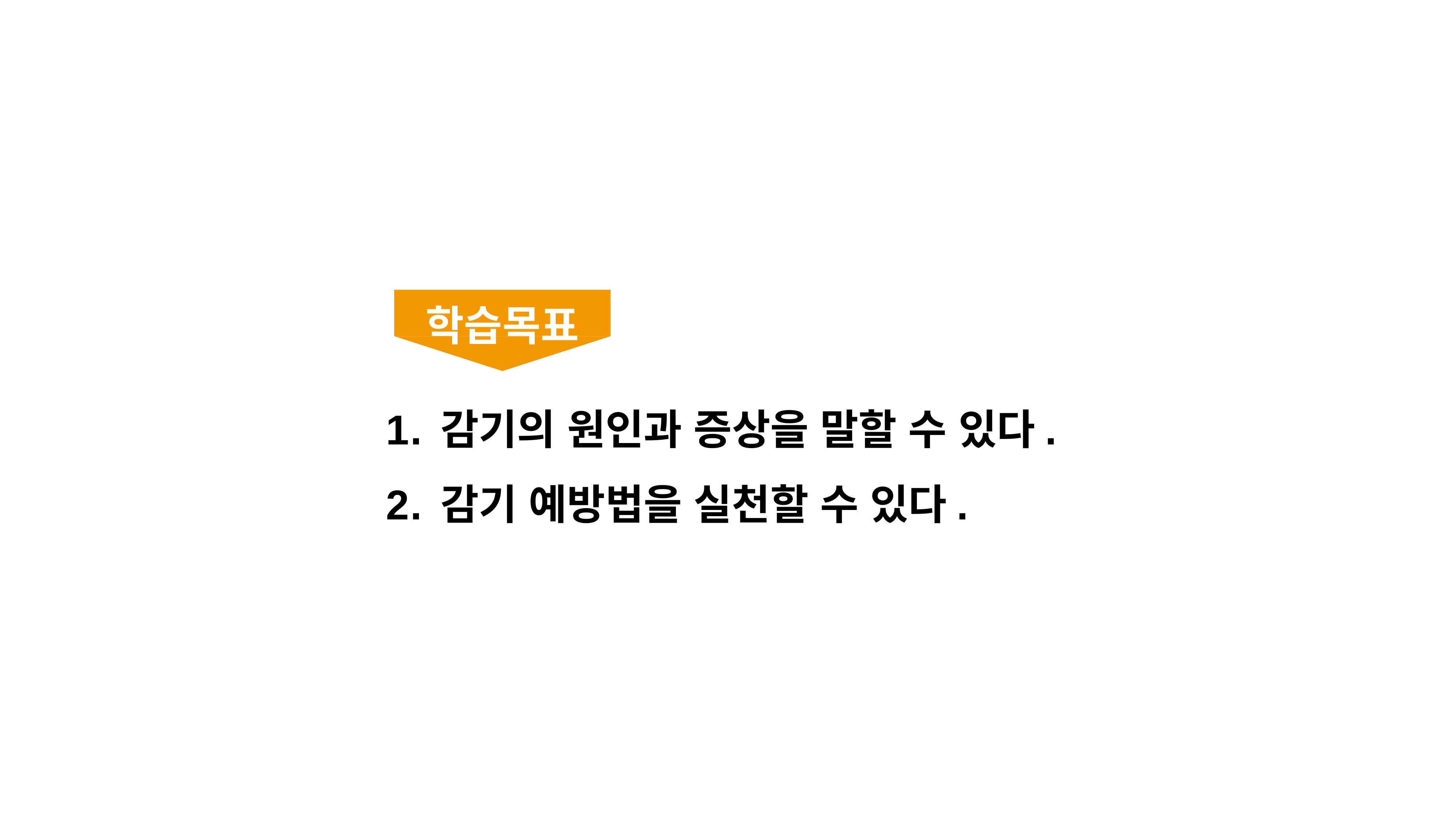

학습목표
감기의 원인과 증상을 말할 수 있다.
감기 예방법을 실천할 수 있다.